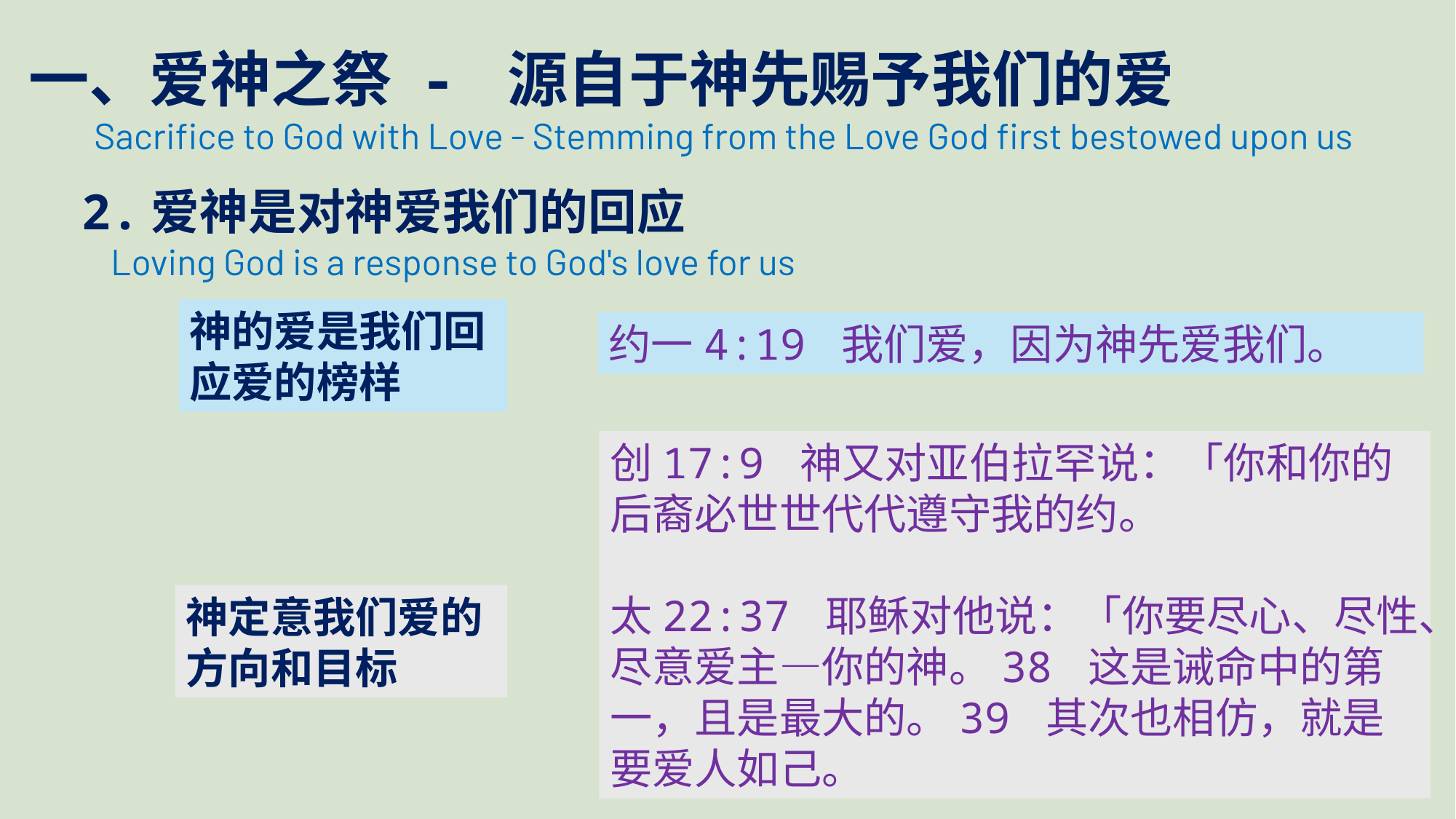

一、爱神之祭 - 源自于神先赐予我们的爱
         Sacrifice to God with Love - Stemming from the Love God first bestowed upon us
2.爱神是对神爱我们的回应
    Loving God is a response to God's love for us
神的爱是我们回应爱的榜样
约一4:19 我们爱，因为神先爱我们。
创17:9 神又对亚伯拉罕说：「你和你的后裔必世世代代遵守我的约。

太22:37 耶稣对他说：「你要尽心、尽性、尽意爱主―你的神。38 这是诫命中的第一，且是最大的。39 其次也相仿，就是要爱人如己。
神定意我们爱的方向和目标